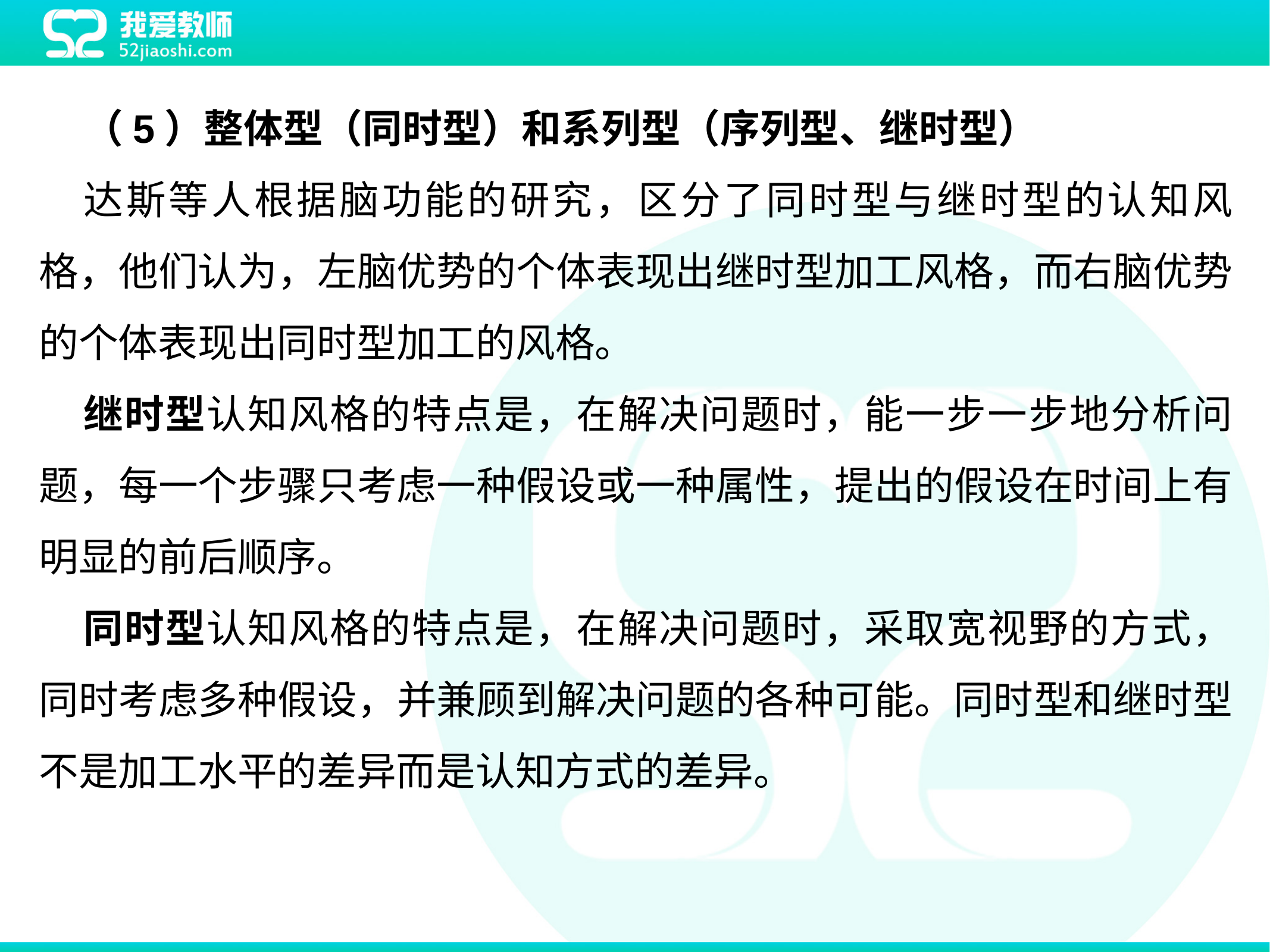

（5）整体型（同时型）和系列型（序列型、继时型）
达斯等人根据脑功能的研究，区分了同时型与继时型的认知风格，他们认为，左脑优势的个体表现出继时型加工风格，而右脑优势的个体表现出同时型加工的风格。
继时型认知风格的特点是，在解决问题时，能一步一步地分析问题，每一个步骤只考虑一种假设或一种属性，提出的假设在时间上有明显的前后顺序。
同时型认知风格的特点是，在解决问题时，采取宽视野的方式，同时考虑多种假设，并兼顾到解决问题的各种可能。同时型和继时型不是加工水平的差异而是认知方式的差异。